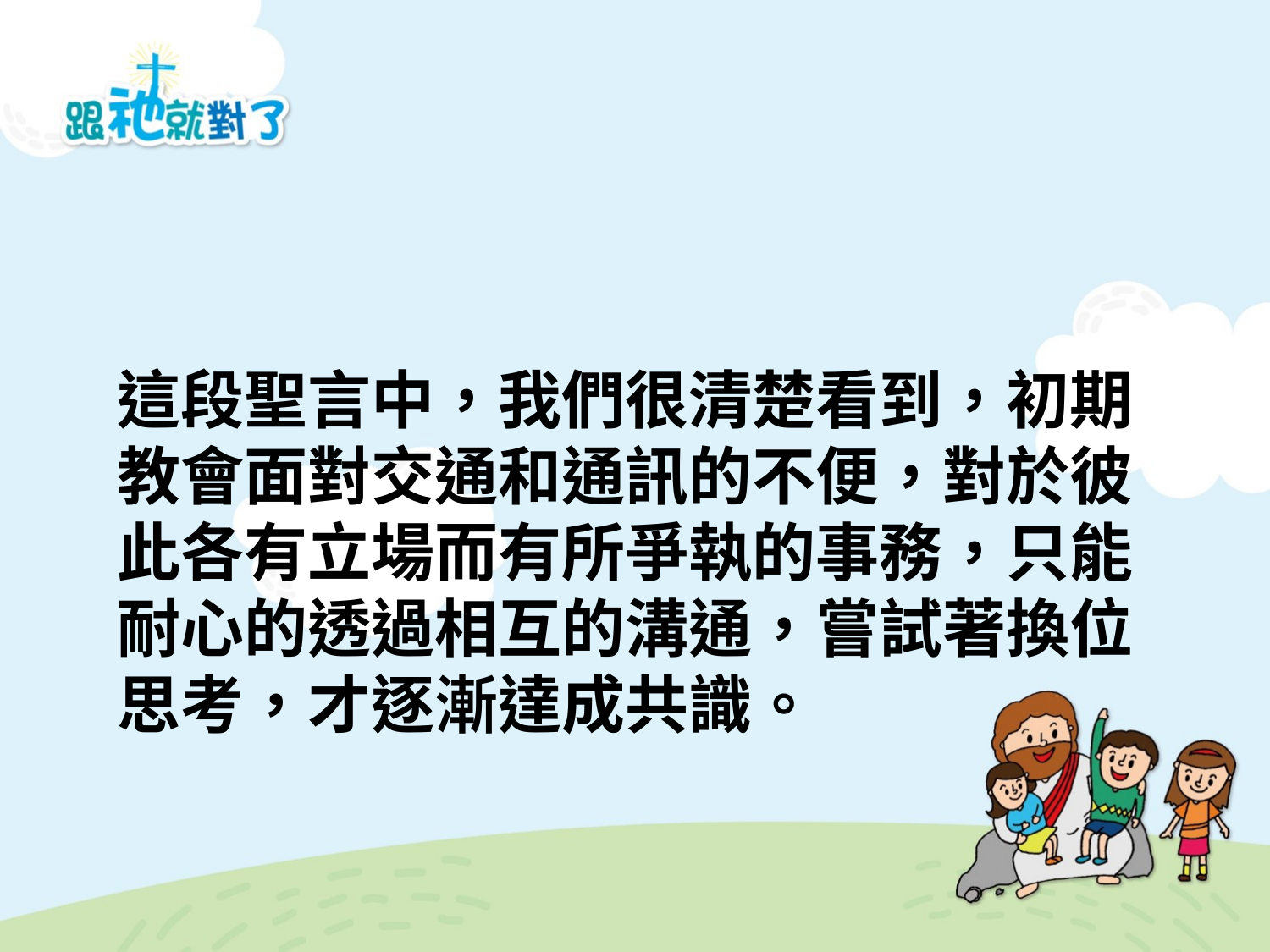

這段聖言中，我們很清楚看到，初期教會面對交通和通訊的不便，對於彼此各有立場而有所爭執的事務，只能耐心的透過相互的溝通，嘗試著換位思考，才逐漸達成共識。